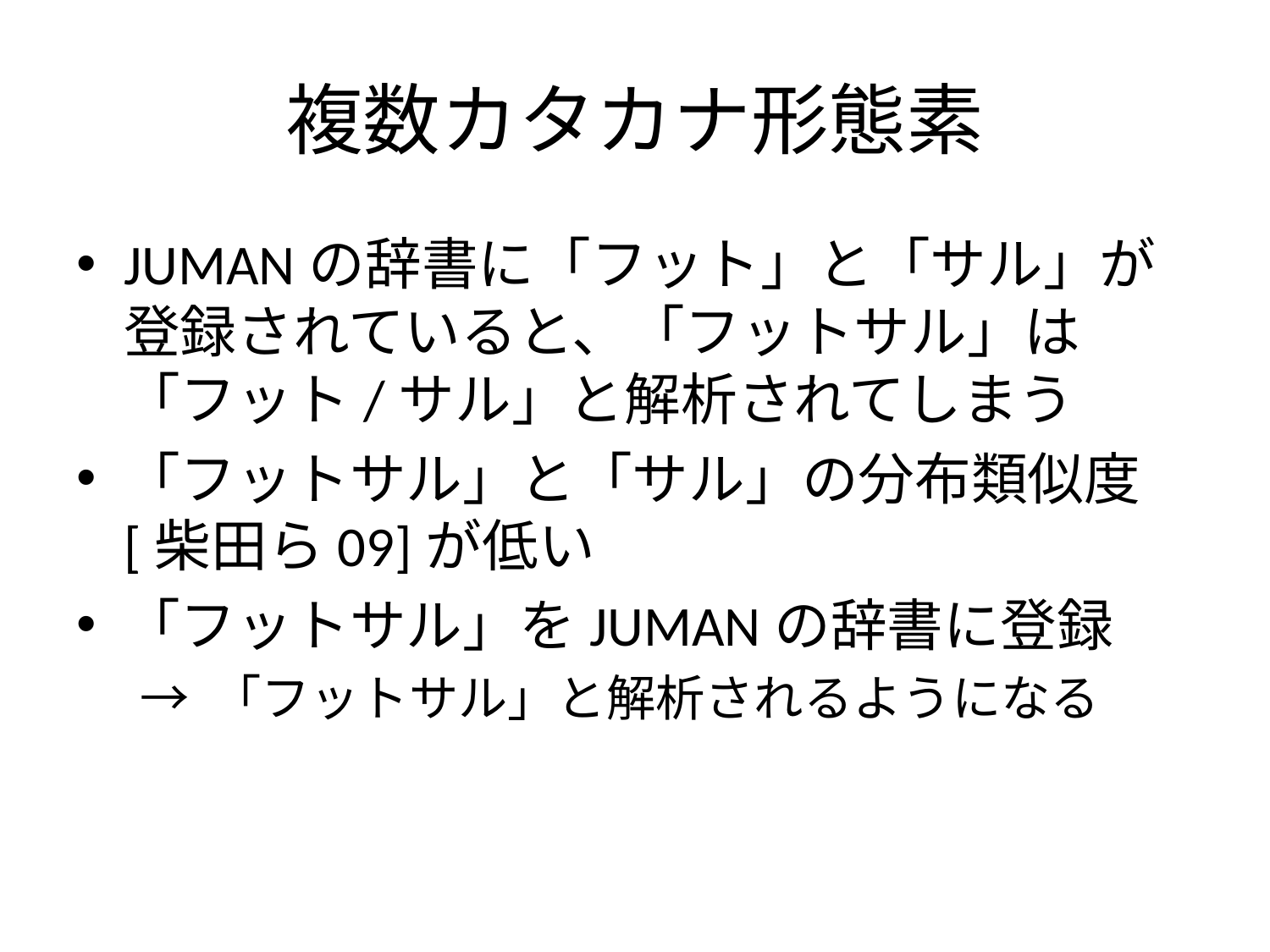

# 複数カタカナ形態素
JUMANの辞書に「フット」と「サル」が登録されていると、「フットサル」は「フット/サル」と解析されてしまう
「フットサル」と「サル」の分布類似度[柴田ら09]が低い
「フットサル」をJUMANの辞書に登録
→ 「フットサル」と解析されるようになる